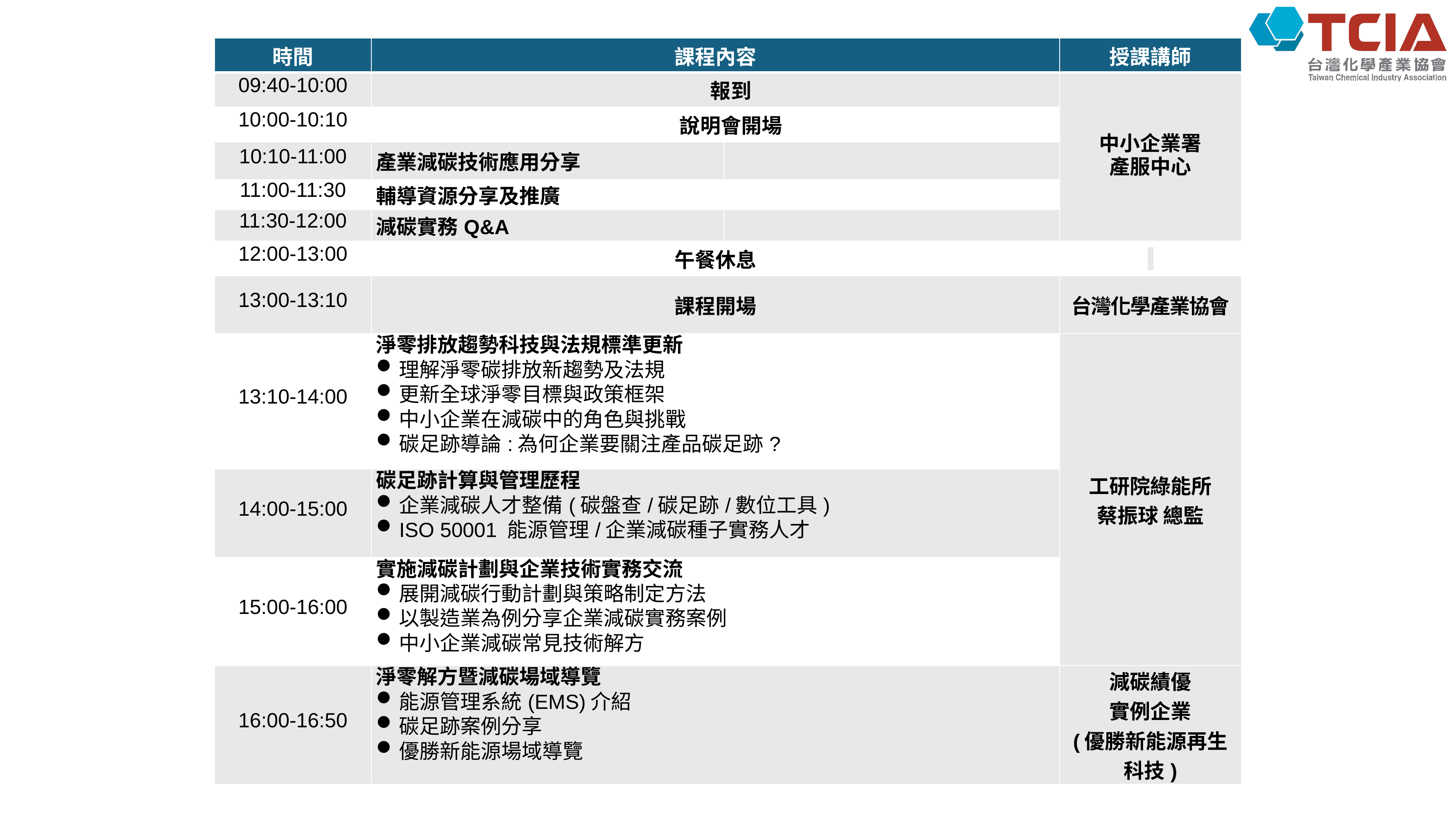

| 時間 | 課程內容 |  | 授課講師 |
| --- | --- | --- | --- |
| 09:40-10:00 | 報到 |  | 中小企業署 產服中心 |
| 10:00-10:10 | 說明會開場 |  |  |
| 10:10-11:00 | 產業減碳技術應用分享 |  |  |
| 11:00-11:30 | 輔導資源分享及推廣 |  |  |
| 11:30-12:00 | 減碳實務Q&A |  |  |
| 12:00-13:00 | 午餐休息 |  |  |
| 13:00-13:10 | 課程開場 |  | 台灣化學產業協會 |
| 13:10-14:00 | 淨零排放趨勢科技與法規標準更新 理解淨零碳排放新趨勢及法規 更新全球淨零目標與政策框架 中小企業在減碳中的角色與挑戰 碳足跡導論:為何企業要關注產品碳足跡? |  | 工研院綠能所 蔡振球 總監 |
| 14:00-15:00 | 碳足跡計算與管理歷程 企業減碳人才整備(碳盤查/碳足跡/數位工具) ISO 50001 能源管理/企業減碳種子實務人才 |  |  |
| 15:00-16:00 | 實施減碳計劃與企業技術實務交流 展開減碳行動計劃與策略制定方法 以製造業為例分享企業減碳實務案例 中小企業減碳常見技術解方 |  |  |
| 16:00-16:50 | 淨零解方暨減碳場域導覽 能源管理系統(EMS)介紹 碳足跡案例分享 優勝新能源場域導覽 |  | 減碳績優 實例企業 (優勝新能源再生科技) |